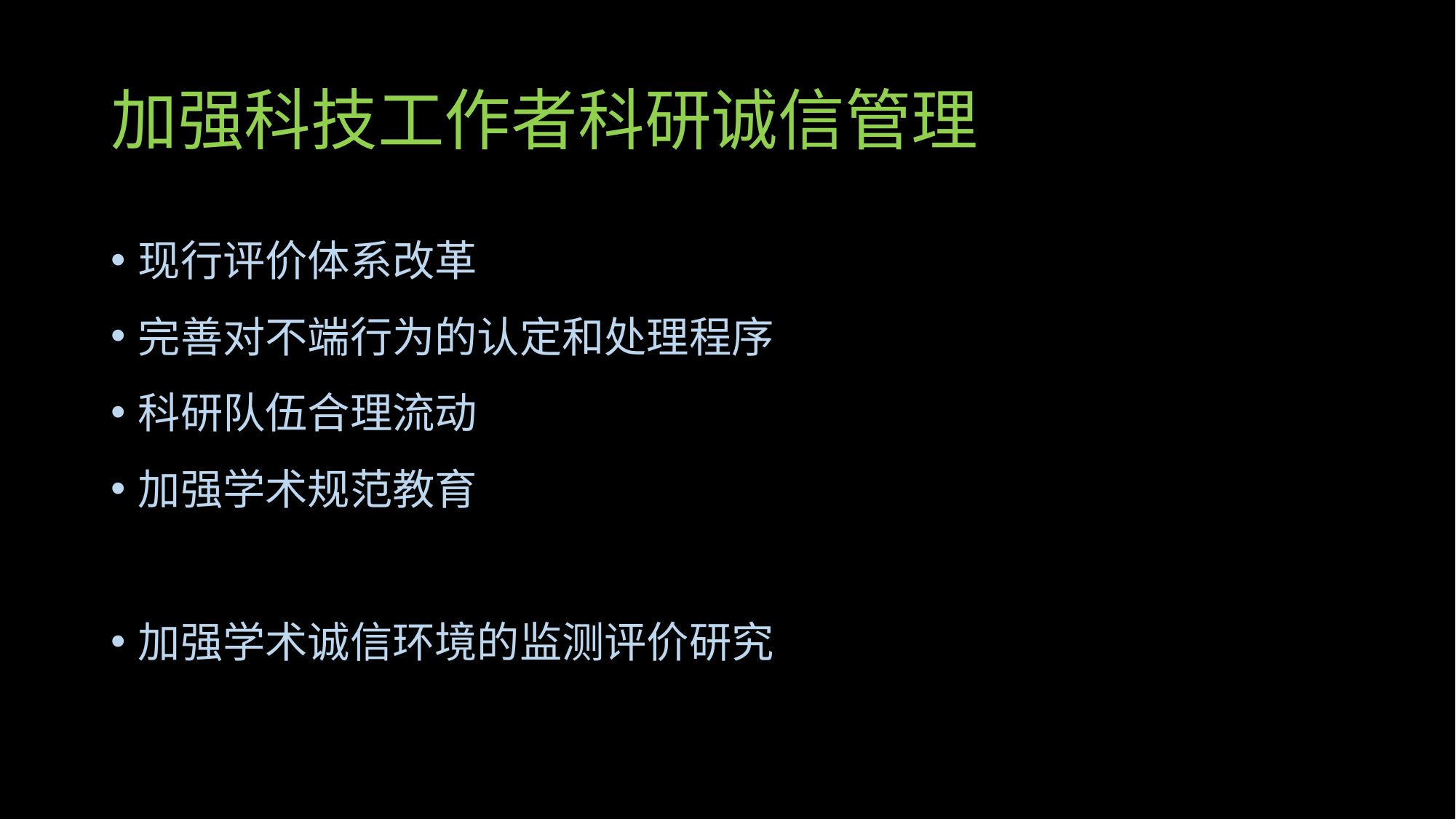

# 加强科技工作者科研诚信管理
现行评价体系改革
完善对不端行为的认定和处理程序
科研队伍合理流动
加强学术规范教育

加强学术诚信环境的监测评价研究